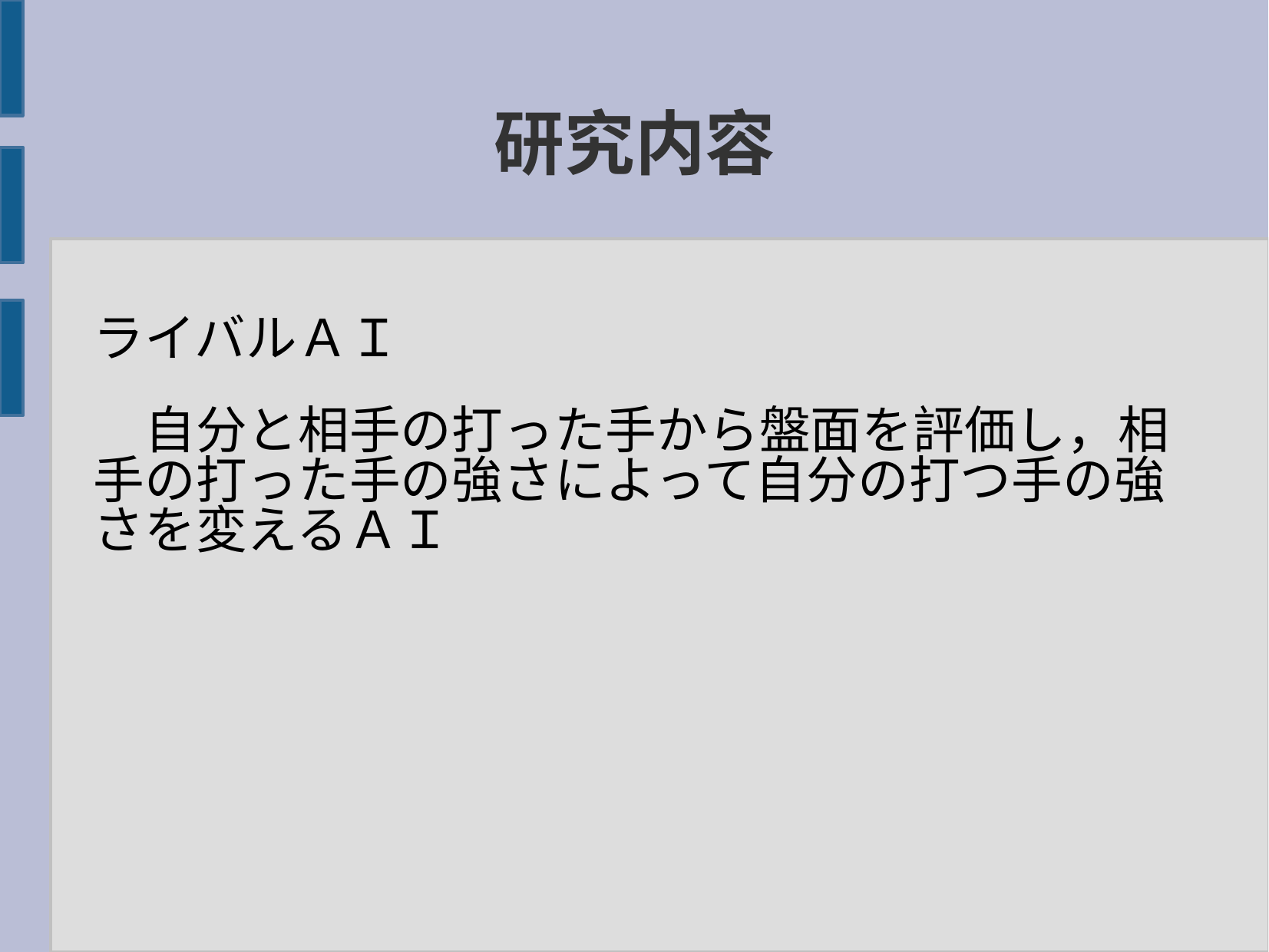

研究内容
ライバルＡＩ

　自分と相手の打った手から盤面を評価し，相手の打った手の強さによって自分の打つ手の強さを変えるＡＩ